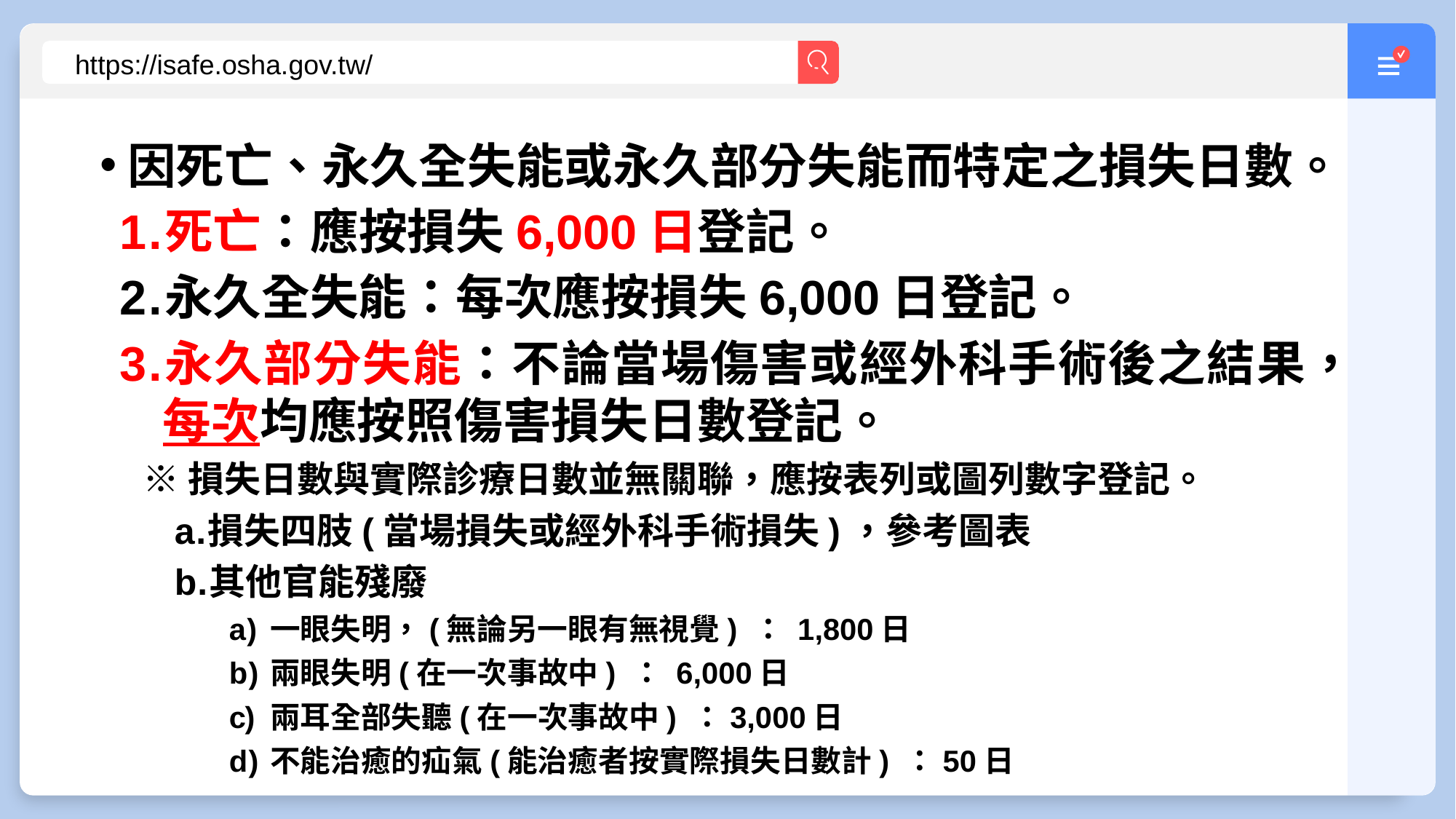

https://isafe.osha.gov.tw/
因死亡、永久全失能或永久部分失能而特定之損失日數。
死亡：應按損失6,000日登記。
永久全失能：每次應按損失6,000日登記。
永久部分失能：不論當場傷害或經外科手術後之結果，每次均應按照傷害損失日數登記。
※損失日數與實際診療日數並無關聯，應按表列或圖列數字登記。
損失四肢(當場損失或經外科手術損失)，參考圖表
其他官能殘廢
一眼失明，(無論另一眼有無視覺) ： 1,800日
兩眼失明(在一次事故中) ： 6,000日
兩耳全部失聽(在一次事故中) ：3,000日
不能治癒的疝氣(能治癒者按實際損失日數計) ：50日